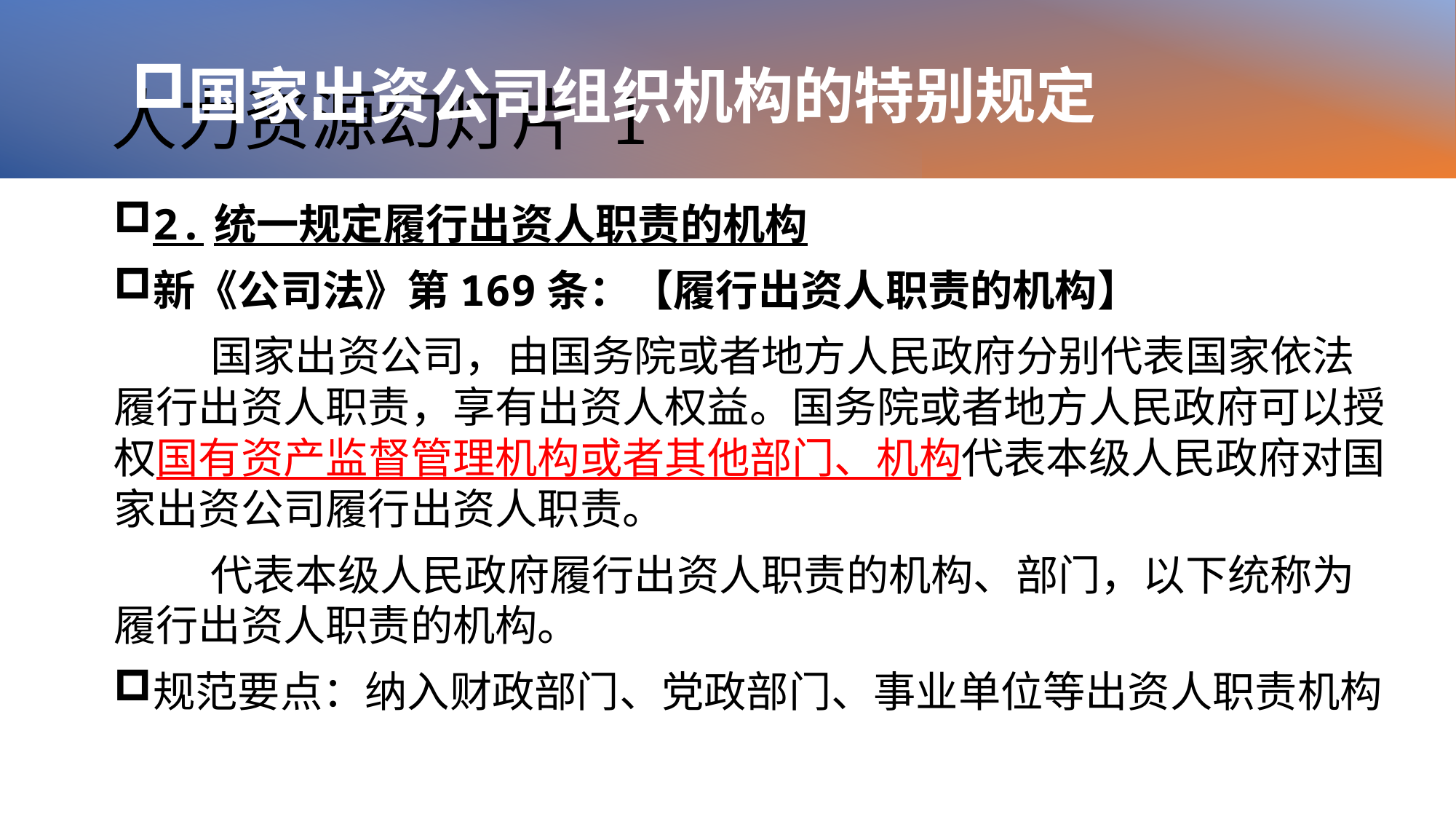

# 人力资源幻灯片 1
国家出资公司组织机构的特别规定
2.统一规定履行出资人职责的机构
新《公司法》第169条：【履行出资人职责的机构】
国家出资公司，由国务院或者地方人民政府分别代表国家依法履行出资人职责，享有出资人权益。国务院或者地方人民政府可以授权国有资产监督管理机构或者其他部门、机构代表本级人民政府对国家出资公司履行出资人职责。
代表本级人民政府履行出资人职责的机构、部门，以下统称为履行出资人职责的机构。
规范要点：纳入财政部门、党政部门、事业单位等出资人职责机构